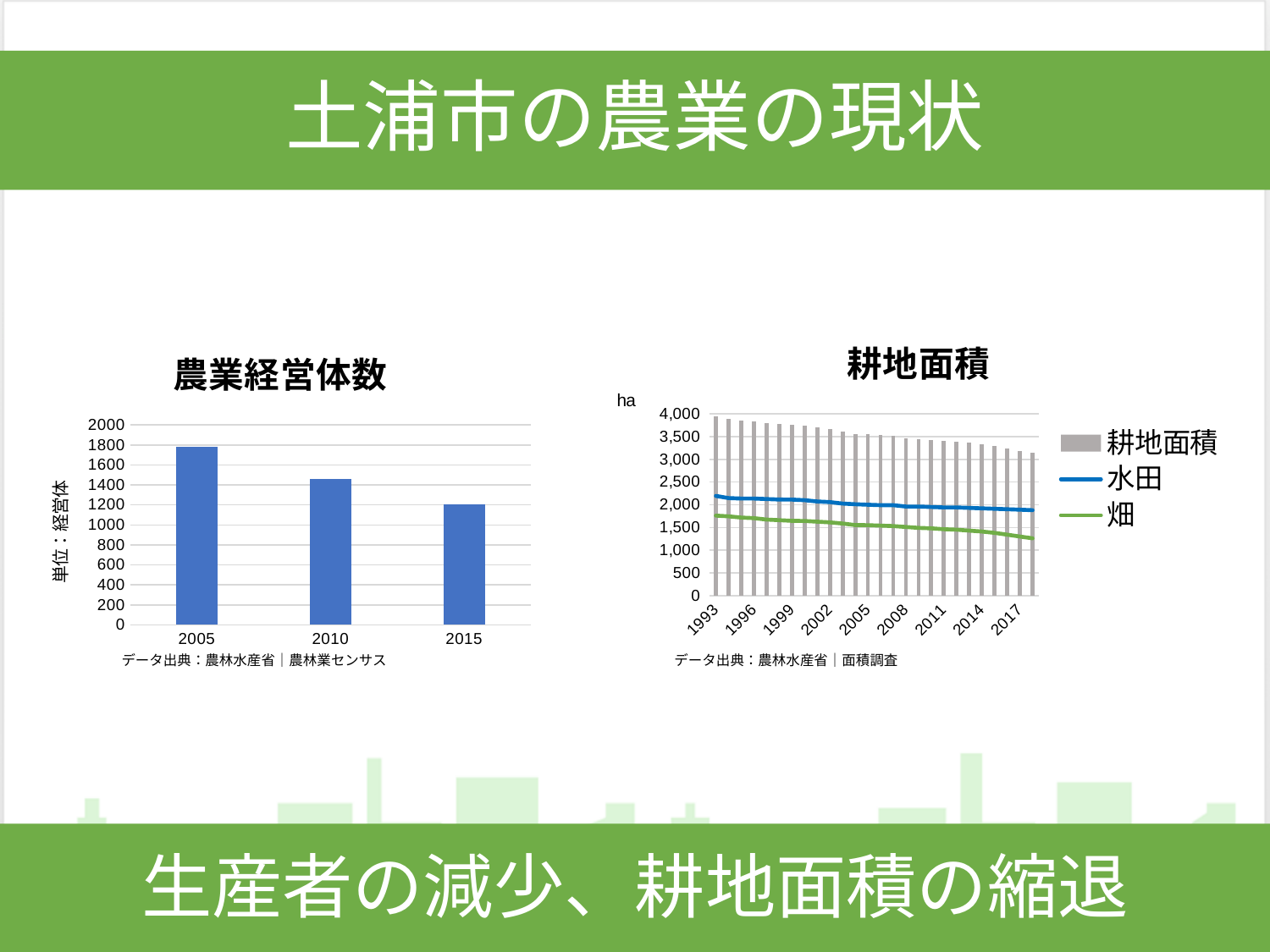

# 土浦市の農業の現状

### Chart: 耕地面積

| Category | 耕地面積 | 水田 | 畑 |
|---|---|---|---|
| 1993 | 3950.0 | 2193.0 | 1760.0 |
| 1994 | 3890.0 | 2146.0 | 1744.0 |
| 1995 | 3860.0 | 2136.0 | 1717.0 |
| 1996 | 3830.0 | 2136.0 | 1705.0 |
| 1997 | 3800.0 | 2125.0 | 1673.0 |
| 1998 | 3780.0 | 2114.0 | 1659.0 |
| 1999 | 3760.0 | 2113.0 | 1645.0 |
| 2000 | 3740.0 | 2100.0 | 1642.0 |
| 2001 | 3700.0 | 2071.0 | 1626.0 |
| 2002 | 3670.0 | 2058.0 | 1611.0 |
| 2003 | 3610.0 | 2025.0 | 1586.0 |
| 2004 | 3560.0 | 2010.0 | 1552.0 |
| 2005 | 3550.0 | 2000.0 | 1550.0 |
| 2006 | 3530.0 | 1990.0 | 1540.0 |
| 2007 | 3520.0 | 1990.0 | 1530.0 |
| 2008 | 3470.0 | 1960.0 | 1510.0 |
| 2009 | 3450.0 | 1960.0 | 1490.0 |
| 2010 | 3420.0 | 1950.0 | 1480.0 |
| 2011 | 3410.0 | 1940.0 | 1460.0 |
| 2012 | 3390.0 | 1940.0 | 1450.0 |
| 2013 | 3360.0 | 1930.0 | 1430.0 |
| 2014 | 3330.0 | 1920.0 | 1410.0 |
| 2015 | 3290.0 | 1910.0 | 1380.0 |
| 2016 | 3240.0 | 1900.0 | 1340.0 |
| 2017 | 3190.0 | 1890.0 | 1300.0 |
| 2018 | 3140.0 | 1880.0 | 1260.0 |

### Chart: 農業経営体数

| Category |  |
|---|---|
| 2005 | 1779.0 |
| 2010 | 1461.0 |
| 2015 | 1204.0 |
データ出典：農林水産省｜農林業センサス
データ出典：農林水産省｜面積調査
生産者の減少、耕地面積の縮退